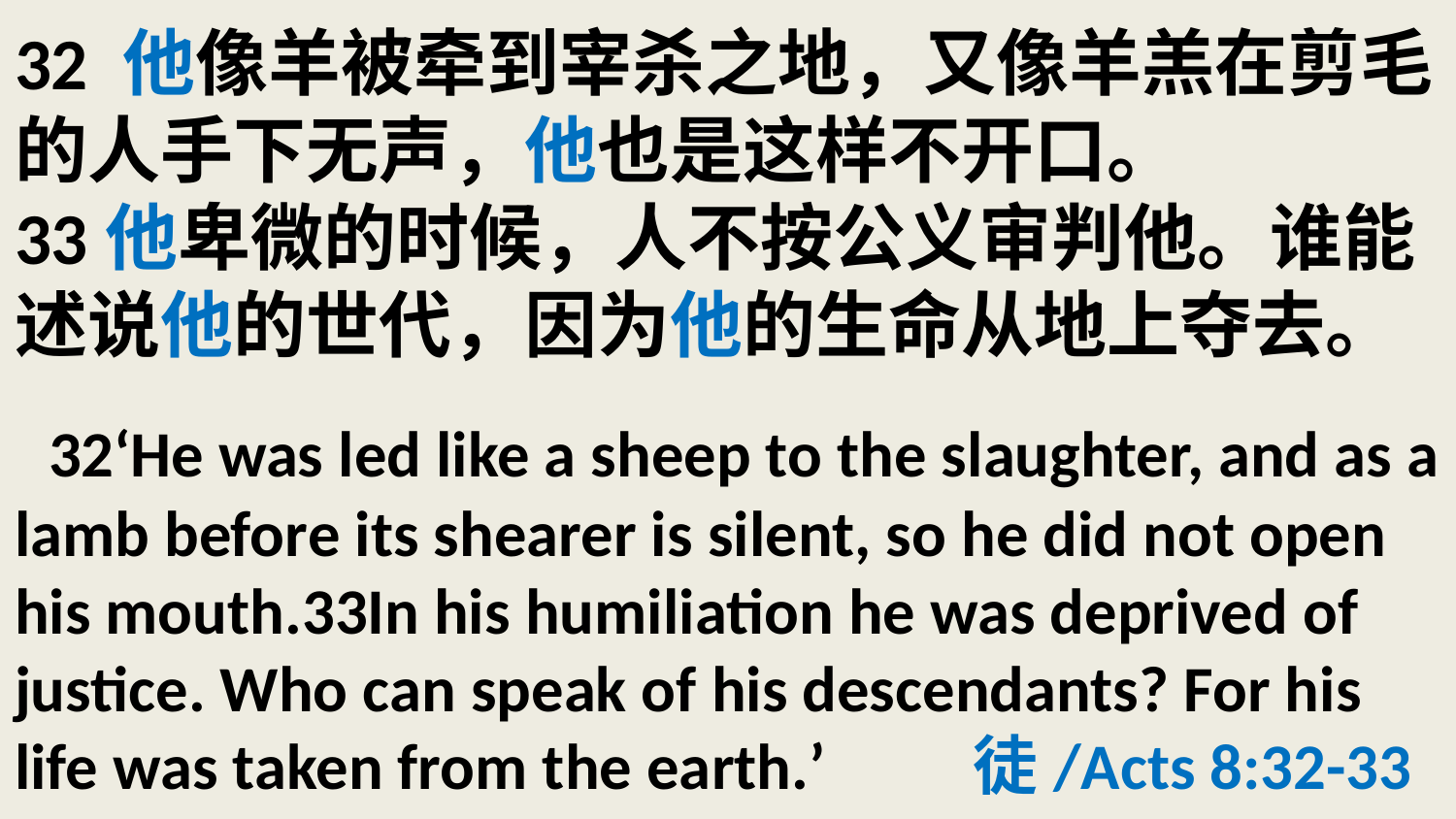

# 32 他像羊被牵到宰杀之地，又像羊羔在剪毛的人手下无声，他也是这样不开口。 33他卑微的时候，人不按公义审判他。谁能述说他的世代，因为他的生命从地上夺去。 32‘He was led like a sheep to the slaughter, and as a lamb before its shearer is silent, so he did not open his mouth.33In his humiliation he was deprived of justice. Who can speak of his descendants? For his life was taken from the earth.’         徒/Acts 8:32-33